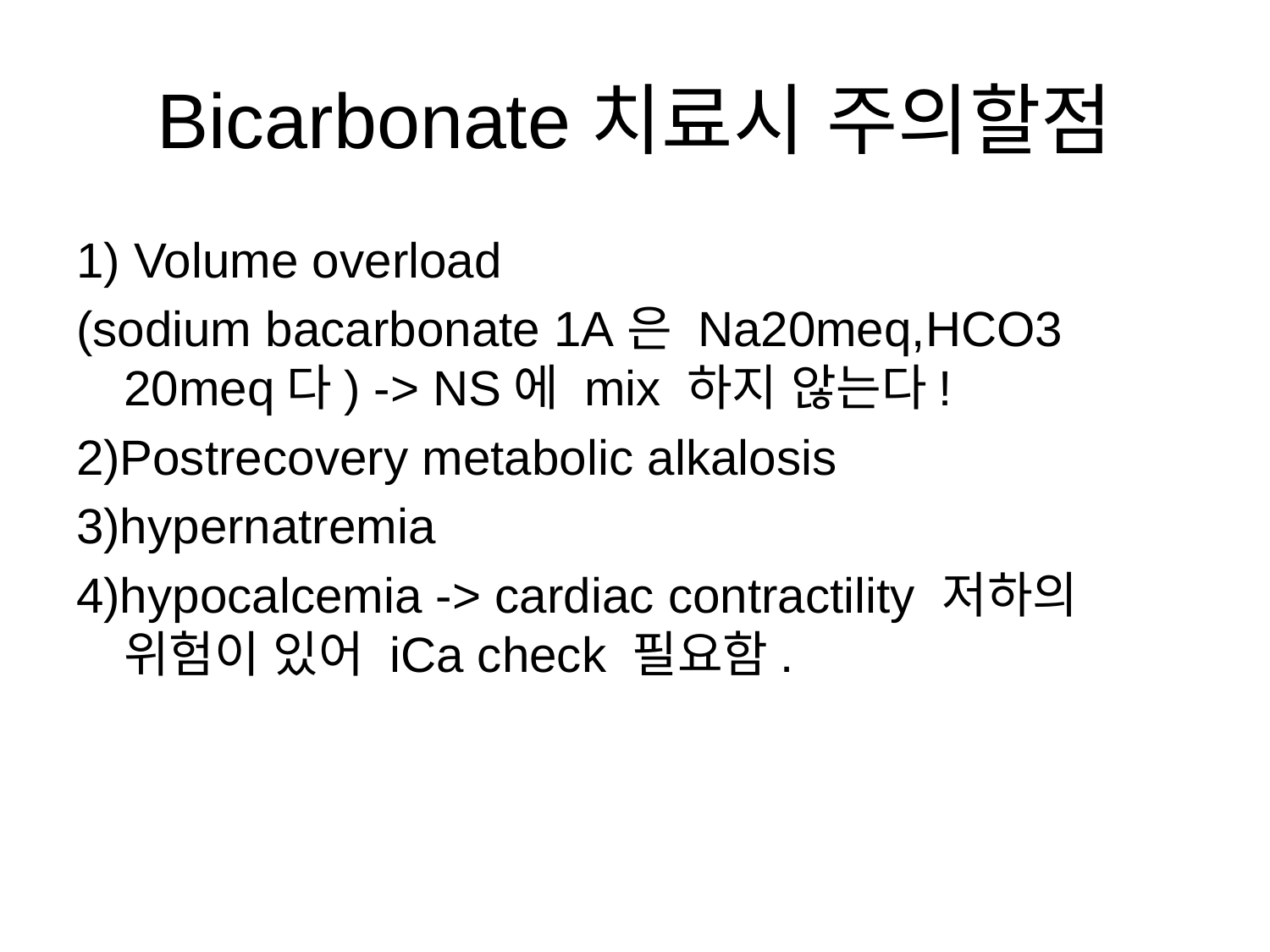

# Bicarbonate치료시 주의할점
1) Volume overload
(sodium bacarbonate 1A은 Na20meq,HCO3 20meq다) -> NS에 mix 하지 않는다!
2)Postrecovery metabolic alkalosis
3)hypernatremia
4)hypocalcemia -> cardiac contractility 저하의 위험이 있어 iCa check 필요함.